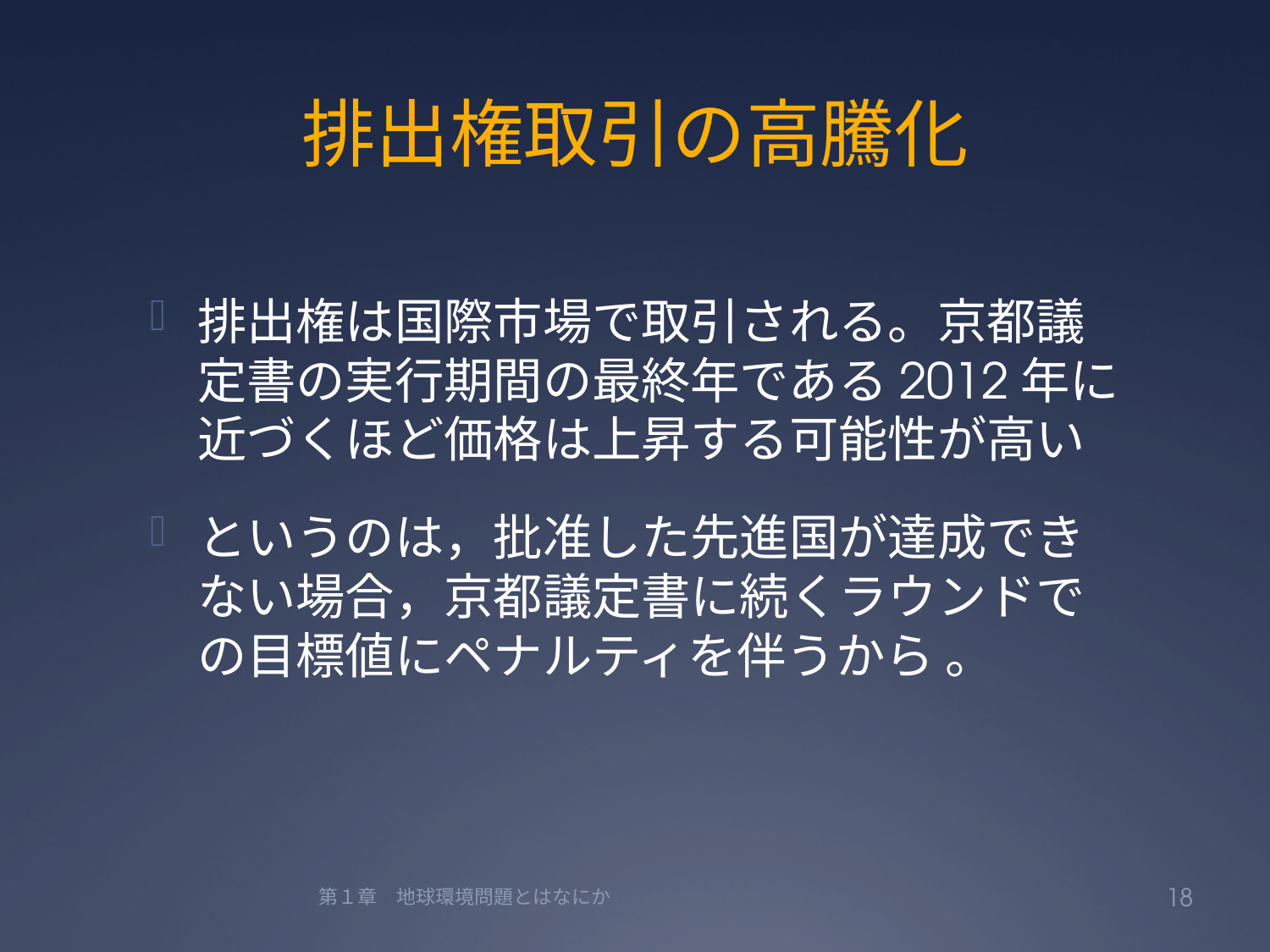

# 排出権取引の高騰化
排出権は国際市場で取引される。京都議定書の実行期間の最終年である2012年に近づくほど価格は上昇する可能性が高い
というのは，批准した先進国が達成できない場合，京都議定書に続くラウンドでの目標値にペナルティを伴うから 。
第１章　地球環境問題とはなにか
18